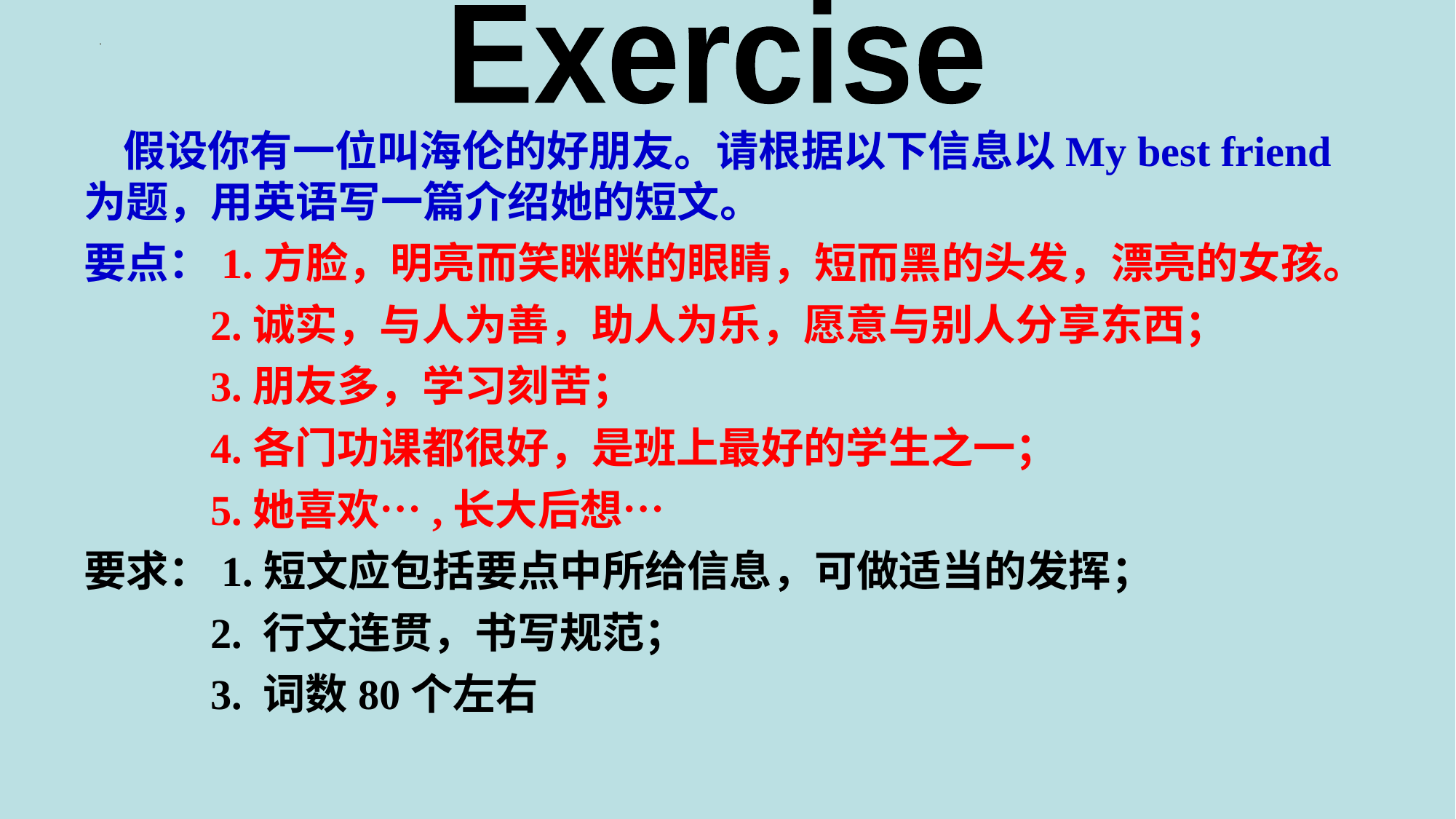

Exercise
   假设你有一位叫海伦的好朋友。请根据以下信息以My best friend 为题，用英语写一篇介绍她的短文。
要点：1.方脸，明亮而笑眯眯的眼睛，短而黑的头发，漂亮的女孩。
            2.诚实，与人为善，助人为乐，愿意与别人分享东西；
            3.朋友多，学习刻苦；
            4.各门功课都很好，是班上最好的学生之一；
            5.她喜欢…,长大后想…
要求：1.短文应包括要点中所给信息，可做适当的发挥；
            2. 行文连贯，书写规范；
            3. 词数80个左右